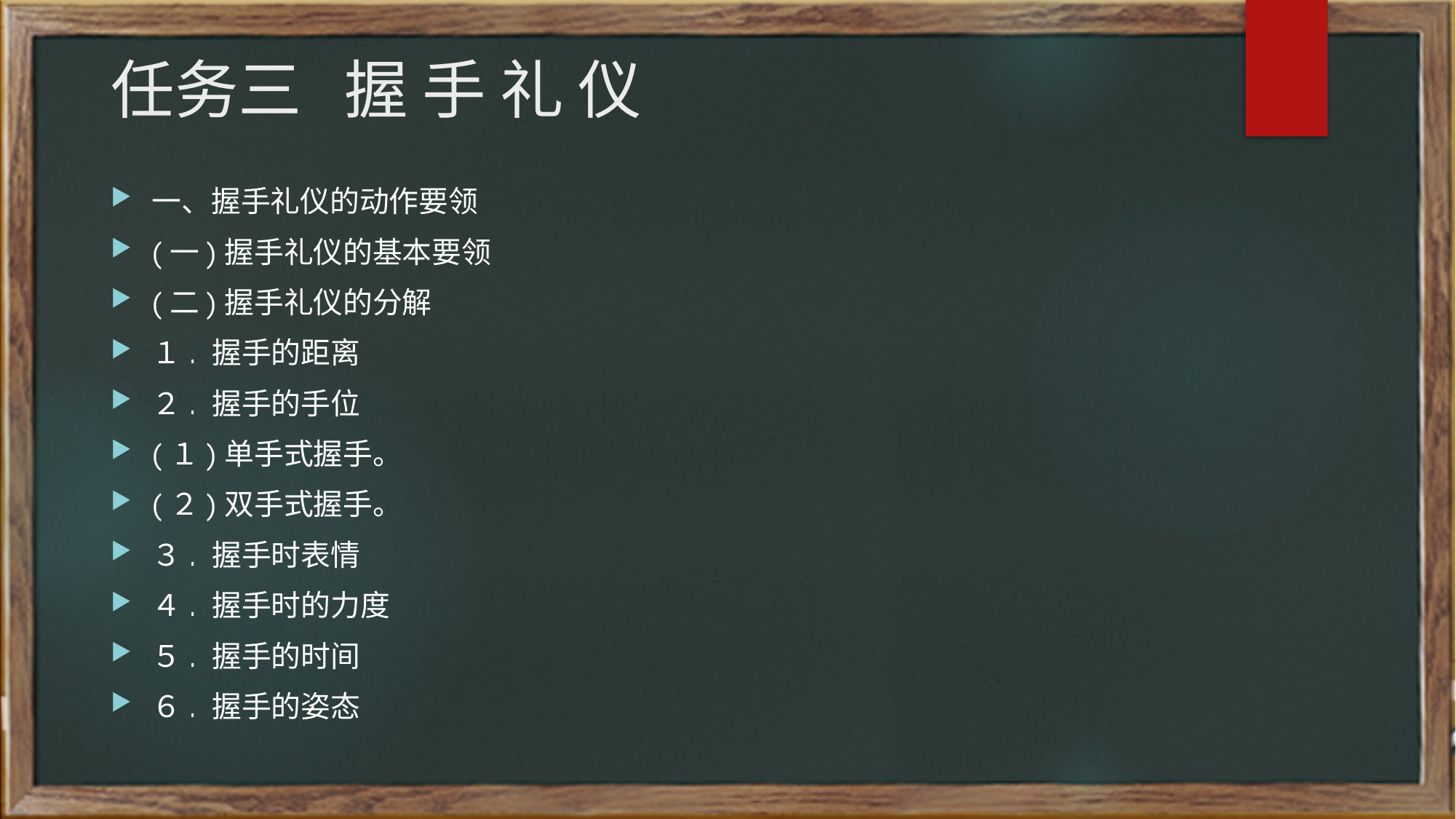

# 任务三   握 手 礼 仪
一、握手礼仪的动作要领
(一)握手礼仪的基本要领
(二)握手礼仪的分解
１. 握手的距离
２. 握手的手位
(１)单手式握手。
(２)双手式握手。
３. 握手时表情
４. 握手时的力度
５. 握手的时间
６. 握手的姿态